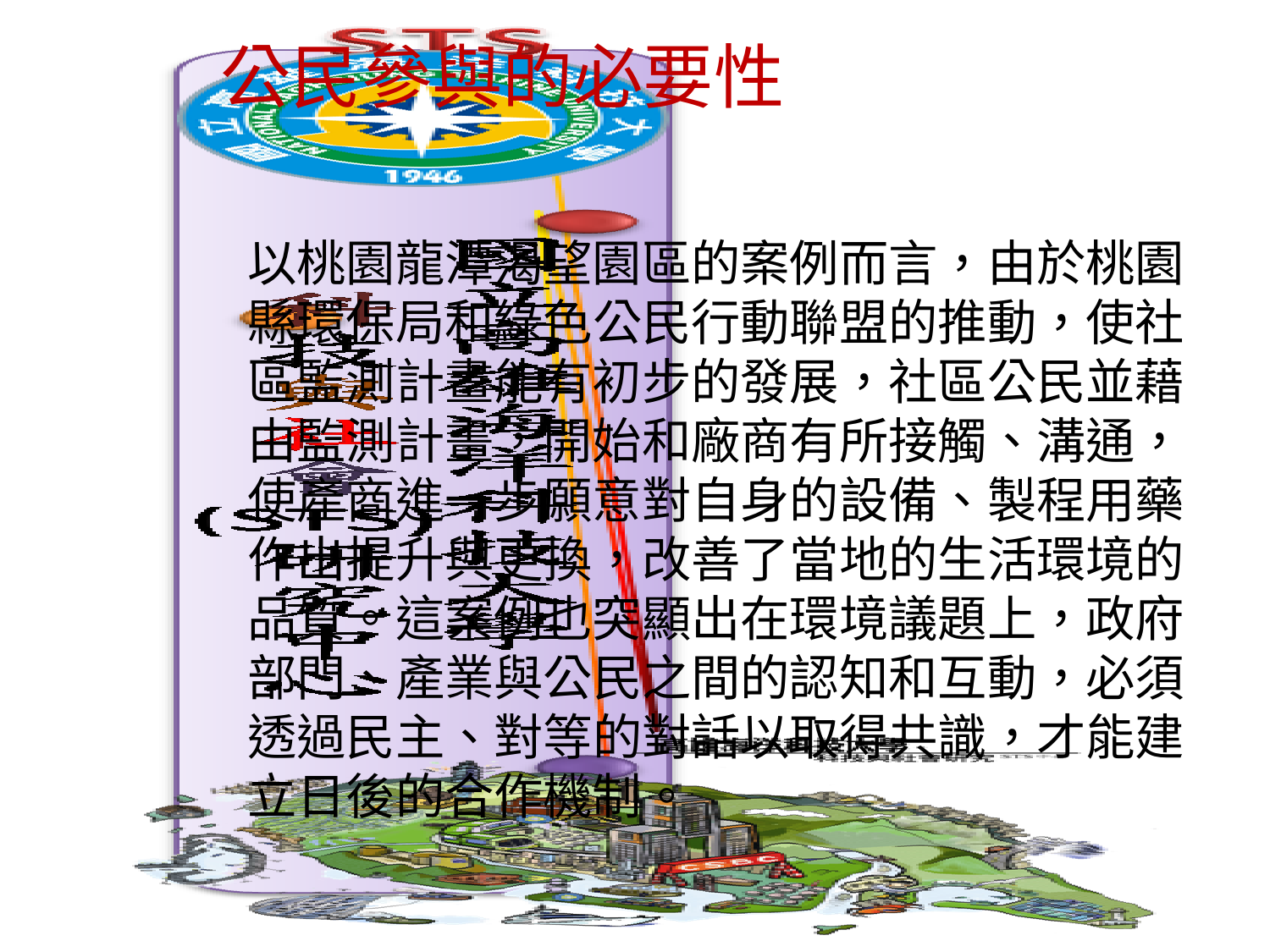

公民參與的必要性
以桃園龍潭渴望園區的案例而言，由於桃園縣環保局和綠色公民行動聯盟的推動，使社區監測計畫能有初步的發展，社區公民並藉由監測計畫，開始和廠商有所接觸、溝通，使產商進一步願意對自身的設備、製程用藥作出提升與更換，改善了當地的生活環境的品質。這案例也突顯出在環境議題上，政府部門、產業與公民之間的認知和互動，必須透過民主、對等的對話以取得共識，才能建立日後的合作機制。